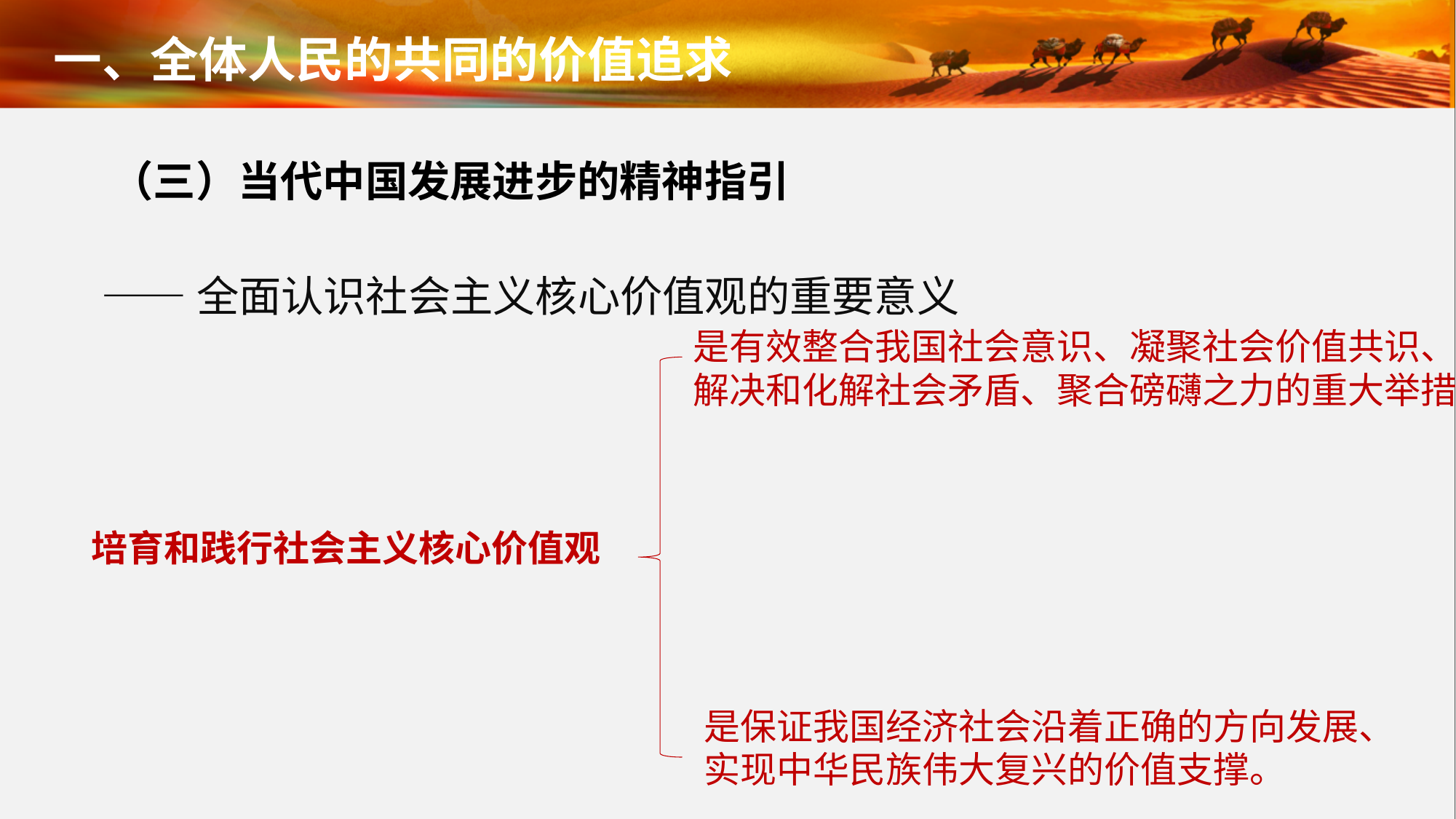

一、全体人民的共同的价值追求
（三）当代中国发展进步的精神指引
——全面认识社会主义核心价值观的重要意义
是有效整合我国社会意识、凝聚社会价值共识、
解决和化解社会矛盾、聚合磅礴之力的重大举措。

培育和践行社会主义核心价值观
是保证我国经济社会沿着正确的方向发展、
实现中华民族伟大复兴的价值支撑。